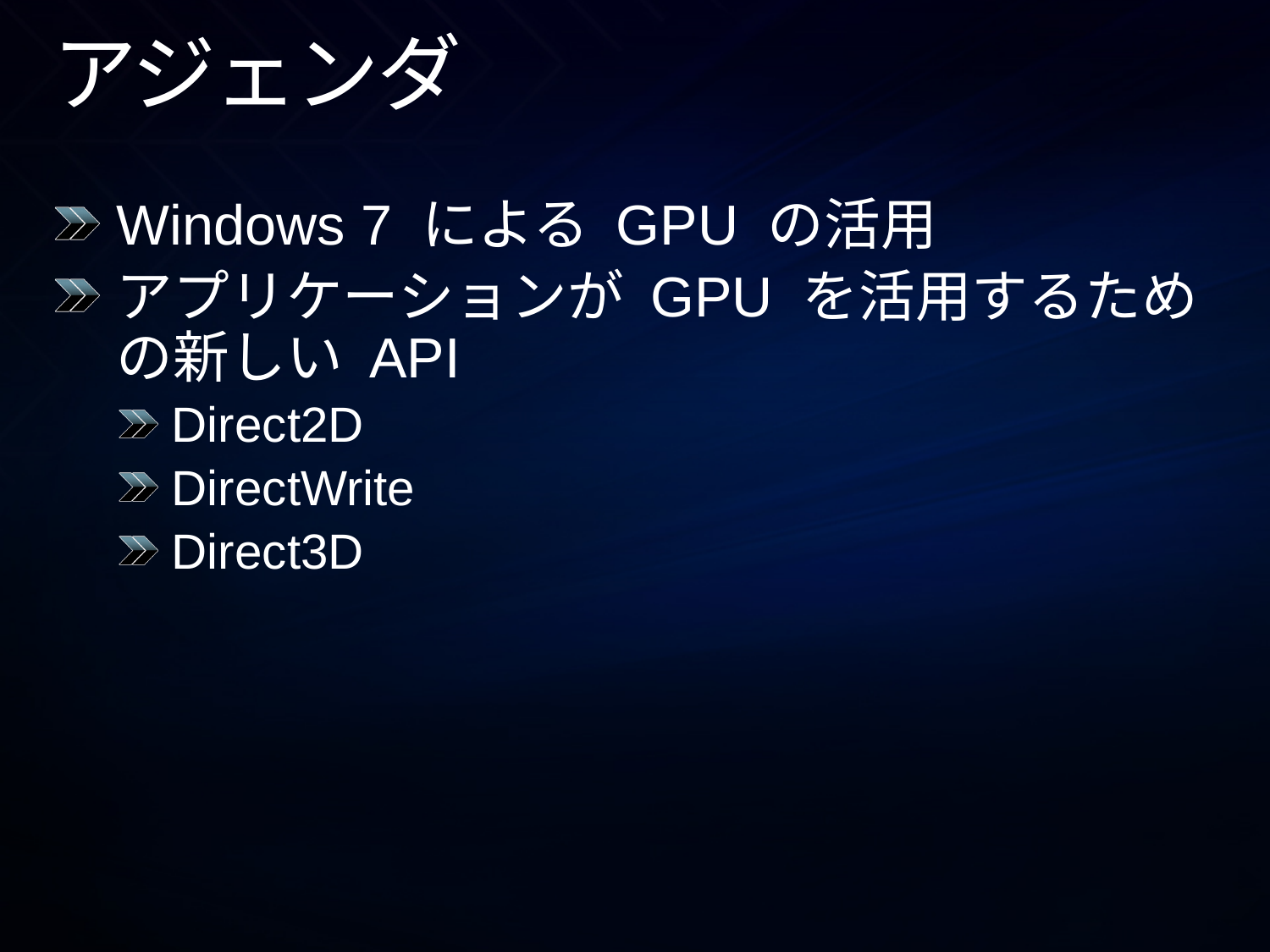

# アジェンダ
Windows 7 による GPU の活用
アプリケーションが GPU を活用するための新しい API
Direct2D
DirectWrite
Direct3D